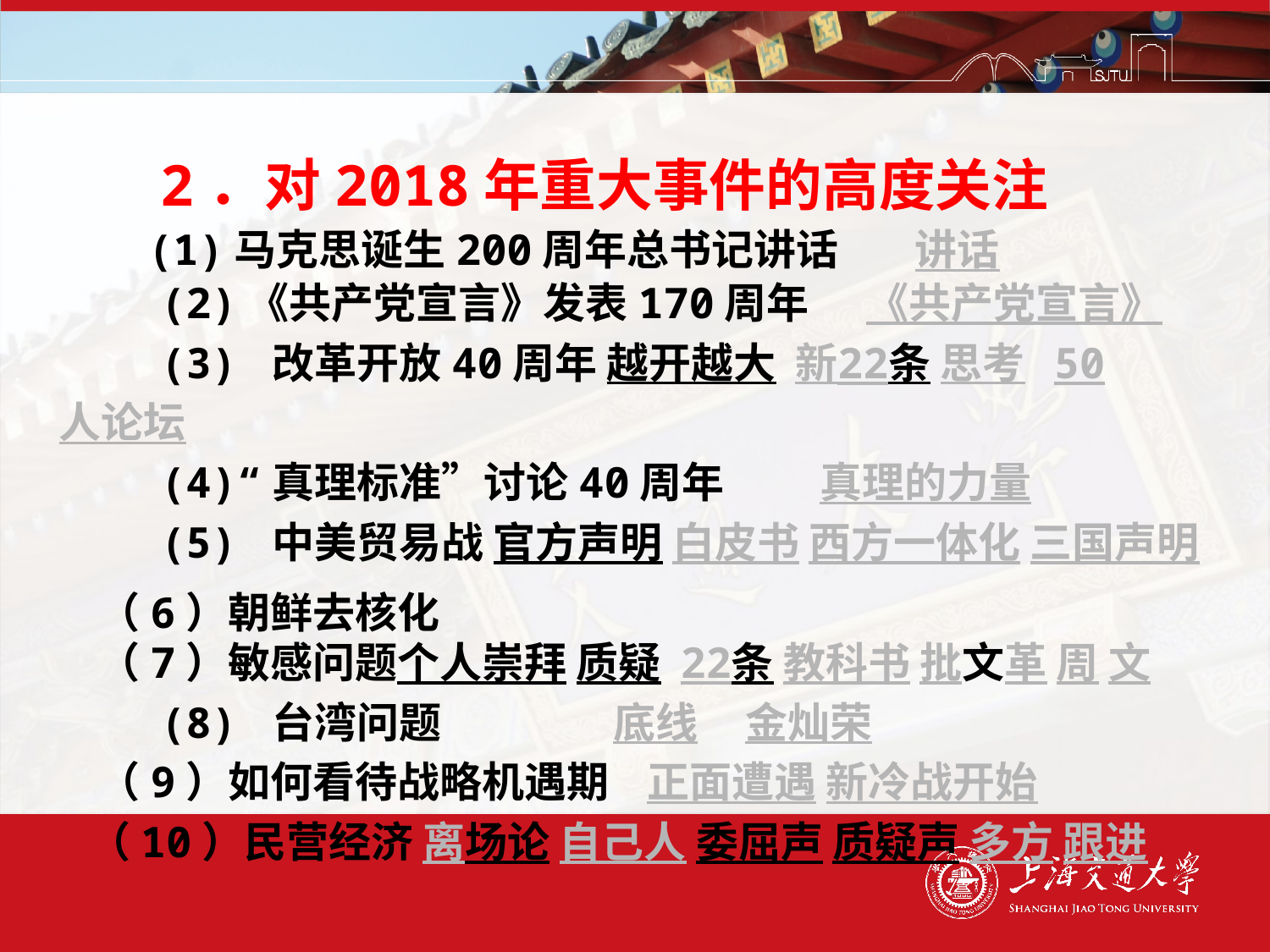

#
   2．对2018年重大事件的高度关注
   (1)马克思诞生200周年总书记讲话        讲话
    (2)《共产党宣言》发表170周年      《共产党宣言》
    (3) 改革开放40周年 越开越大  新22条 思考  50人论坛
    (4)“真理标准”讨论40周年          真理的力量
    (5) 中美贸易战 官方声明 白皮书 西方一体化 三国声明
   （6）朝鲜去核化
   （7）敏感问题个人崇拜 质疑 22条 教科书 批文革 周 文
    (8) 台湾问题                  底线     金灿荣
   （9）如何看待战略机遇期    正面遭遇 新冷战开始
  （10）民营经济 离场论 自己人 委屈声 质疑声 多方 跟进